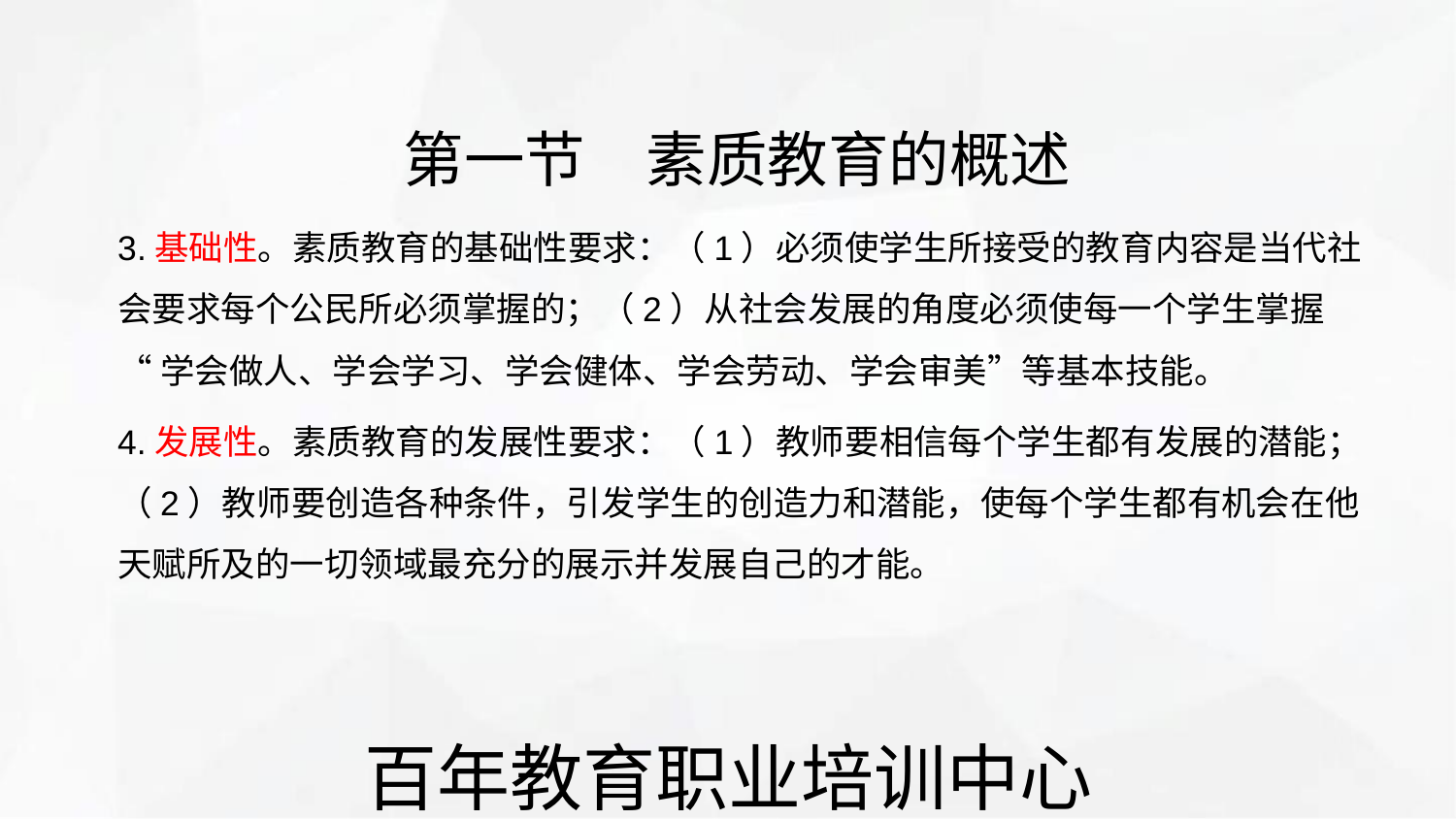

第一节　素质教育的概述
3.基础性。素质教育的基础性要求：（1）必须使学生所接受的教育内容是当代社
会要求每个公民所必须掌握的；（2）从社会发展的角度必须使每一个学生掌握
“学会做人、学会学习、学会健体、学会劳动、学会审美”等基本技能。
4.发展性。素质教育的发展性要求：（1）教师要相信每个学生都有发展的潜能；
（2）教师要创造各种条件，引发学生的创造力和潜能，使每个学生都有机会在他
天赋所及的一切领域最充分的展示并发展自己的才能。
百年教育职业培训中心